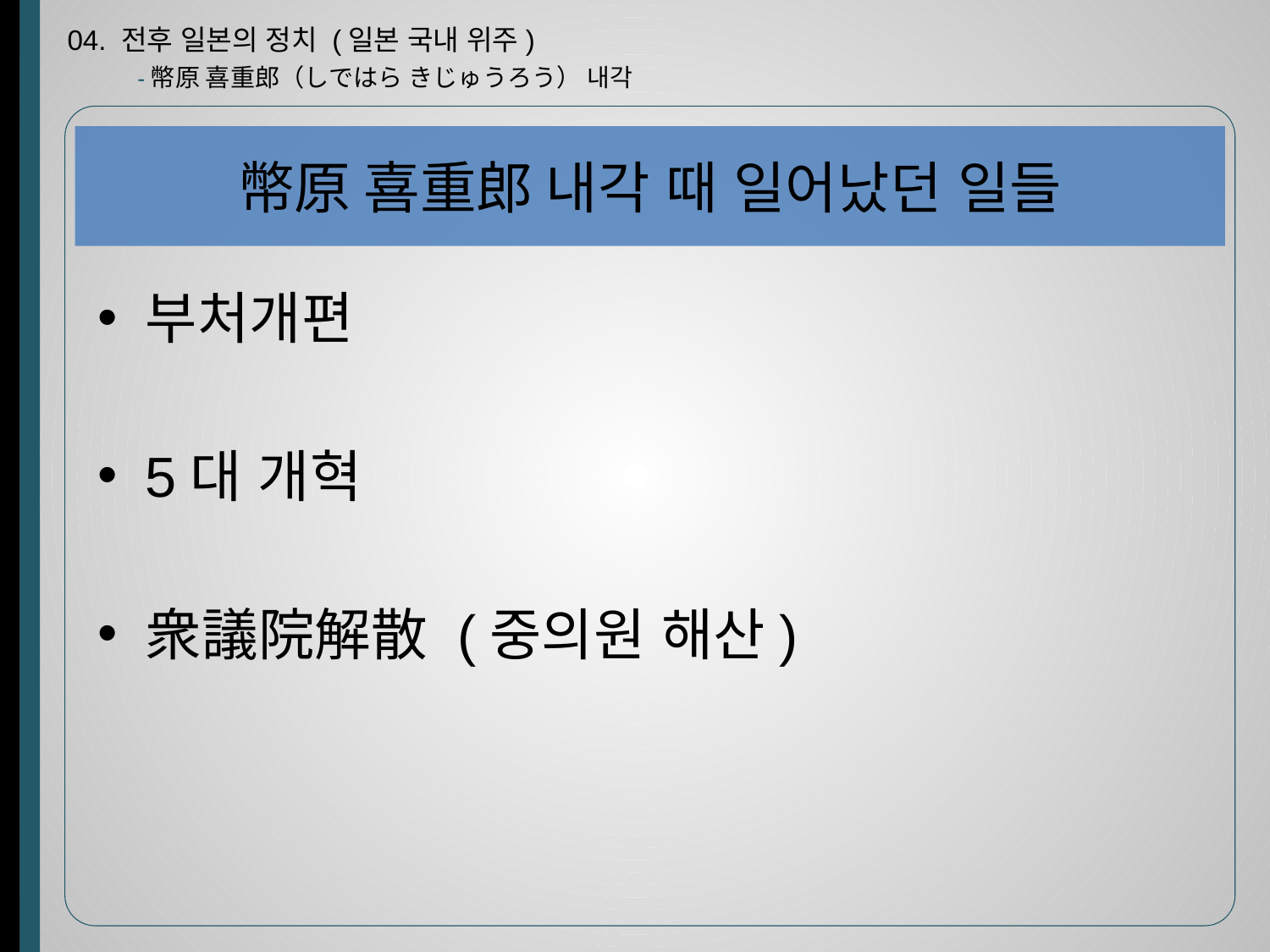

04. 전후 일본의 정치 (일본 국내 위주)
-幣原 喜重郎（しではら きじゅうろう） 내각

# 幣原 喜重郎 내각 때 일어났던 일들
부처개편

5대 개혁

衆議院解散 (중의원 해산)